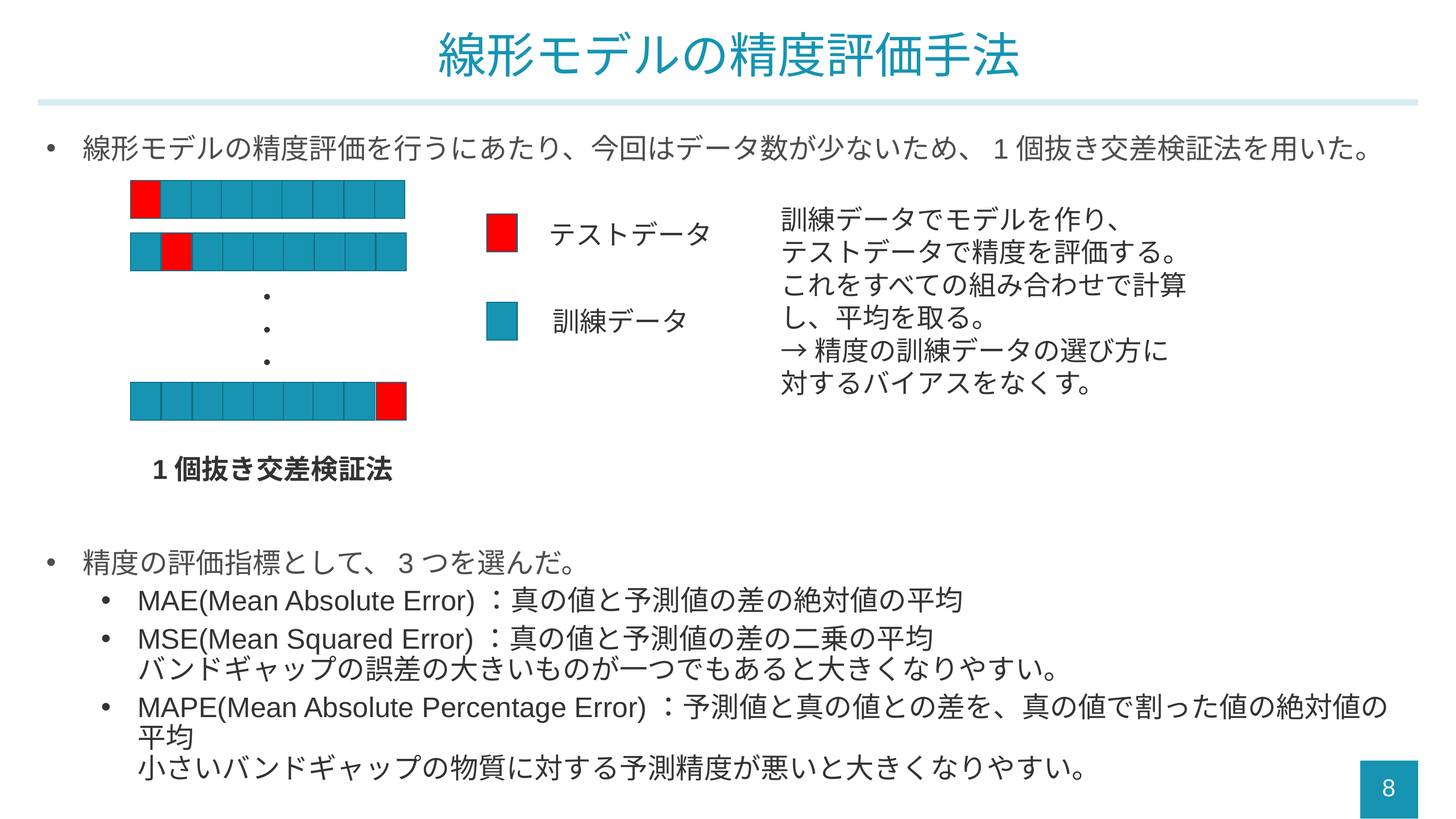

# 線形モデルの精度評価手法
線形モデルの精度評価を行うにあたり、今回はデータ数が少ないため、1個抜き交差検証法を用いた。

精度の評価指標として、3つを選んだ。
MAE(Mean Absolute Error)：真の値と予測値の差の絶対値の平均
MSE(Mean Squared Error)：真の値と予測値の差の二乗の平均
バンドギャップの誤差の大きいものが一つでもあると大きくなりやすい。
MAPE(Mean Absolute Percentage Error)：予測値と真の値との差を、真の値で割った値の絶対値の平均
小さいバンドギャップの物質に対する予測精度が悪いと大きくなりやすい。

訓練データでモデルを作り、
テストデータで精度を評価する。
これをすべての組み合わせで計算し、平均を取る。
→精度の訓練データの選び方に対するバイアスをなくす。

テストデータ

・
・
・
訓練データ

1個抜き交差検証法

8